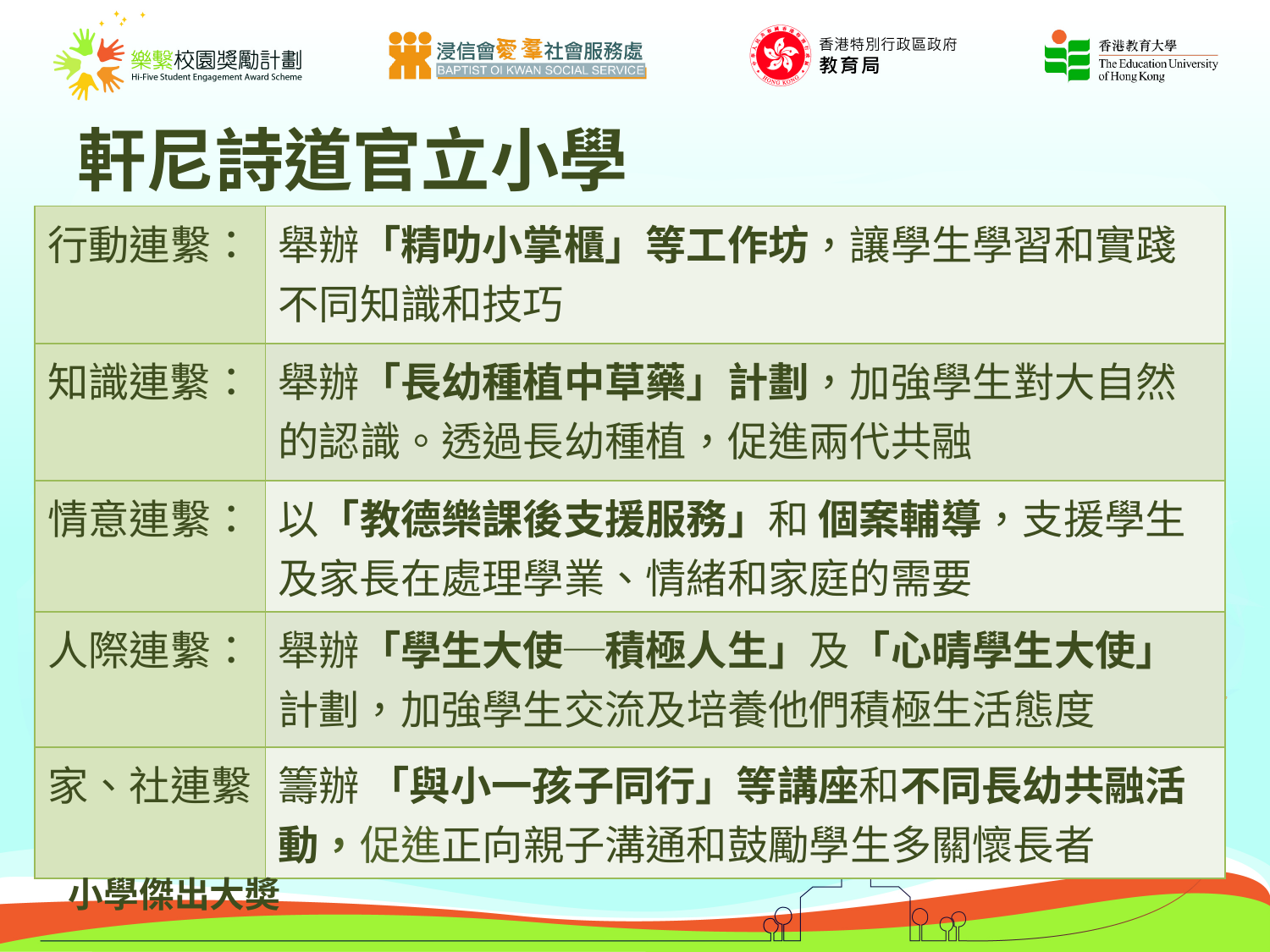

# 軒尼詩道官立小學
| 行動連繫： | 舉辦「精叻小掌櫃」等工作坊，讓學生學習和實踐不同知識和技巧 |
| --- | --- |
| 知識連繫： | 舉辦「長幼種植中草藥」計劃，加強學生對大自然的認識。透過長幼種植，促進兩代共融 |
| 情意連繫： | 以「教德樂課後支援服務」和 個案輔導，支援學生及家長在處理學業、情緒和家庭的需要 |
| 人際連繫： | 舉辦「學生大使─積極人生」及「心晴學生大使」計劃，加強學生交流及培養他們積極生活態度 |
| 家、社連繫： | 籌辦 「與小一孩子同行」等講座和不同長幼共融活動，促進正向親子溝通和鼓勵學生多關懷長者 |

小學傑出大奬